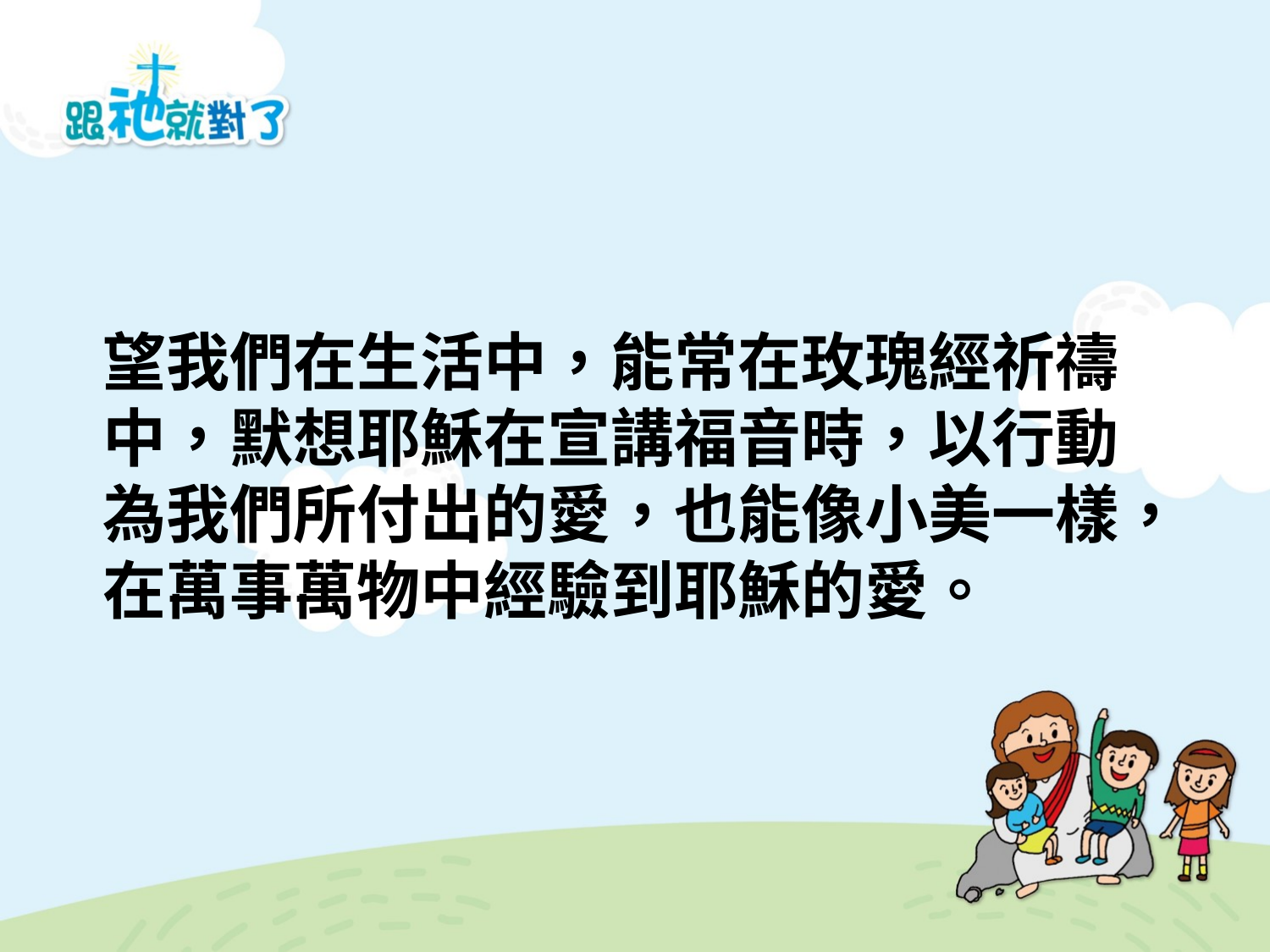

望我們在生活中，能常在玫瑰經祈禱中，默想耶穌在宣講福音時，以行動為我們所付出的愛，也能像小美一樣，在萬事萬物中經驗到耶穌的愛。